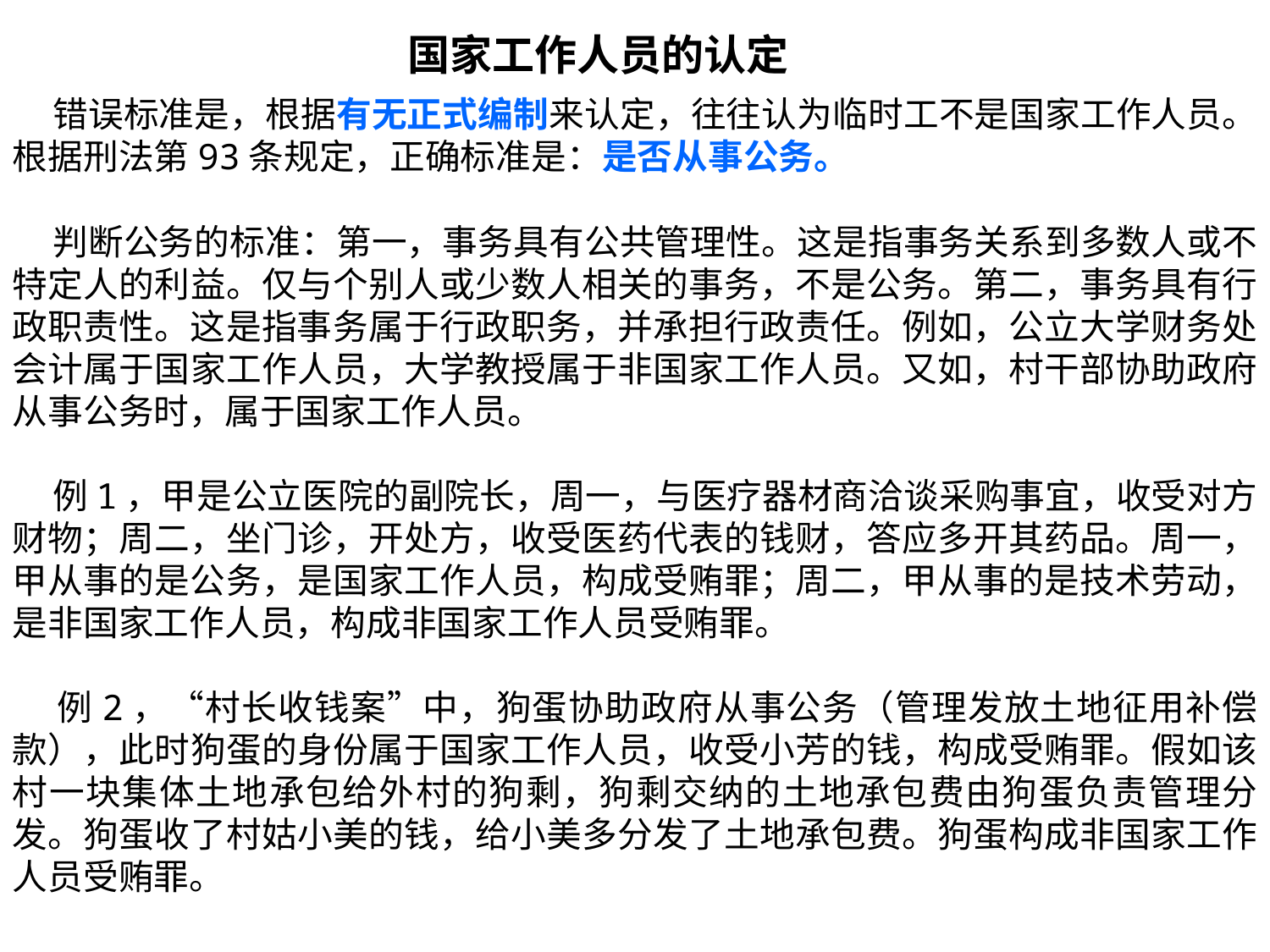

国家工作人员的认定
    错误标准是，根据有无正式编制来认定，往往认为临时工不是国家工作人员。根据刑法第93条规定，正确标准是：是否从事公务。

    判断公务的标准：第一，事务具有公共管理性。这是指事务关系到多数人或不特定人的利益。仅与个别人或少数人相关的事务，不是公务。第二，事务具有行政职责性。这是指事务属于行政职务，并承担行政责任。例如，公立大学财务处会计属于国家工作人员，大学教授属于非国家工作人员。又如，村干部协助政府从事公务时，属于国家工作人员。

    例1，甲是公立医院的副院长，周一，与医疗器材商洽谈采购事宜，收受对方财物；周二，坐门诊，开处方，收受医药代表的钱财，答应多开其药品。周一，甲从事的是公务，是国家工作人员，构成受贿罪；周二，甲从事的是技术劳动，是非国家工作人员，构成非国家工作人员受贿罪。

    例2，“村长收钱案”中，狗蛋协助政府从事公务（管理发放土地征用补偿款），此时狗蛋的身份属于国家工作人员，收受小芳的钱，构成受贿罪。假如该村一块集体土地承包给外村的狗剩，狗剩交纳的土地承包费由狗蛋负责管理分发。狗蛋收了村姑小美的钱，给小美多分发了土地承包费。狗蛋构成非国家工作人员受贿罪。